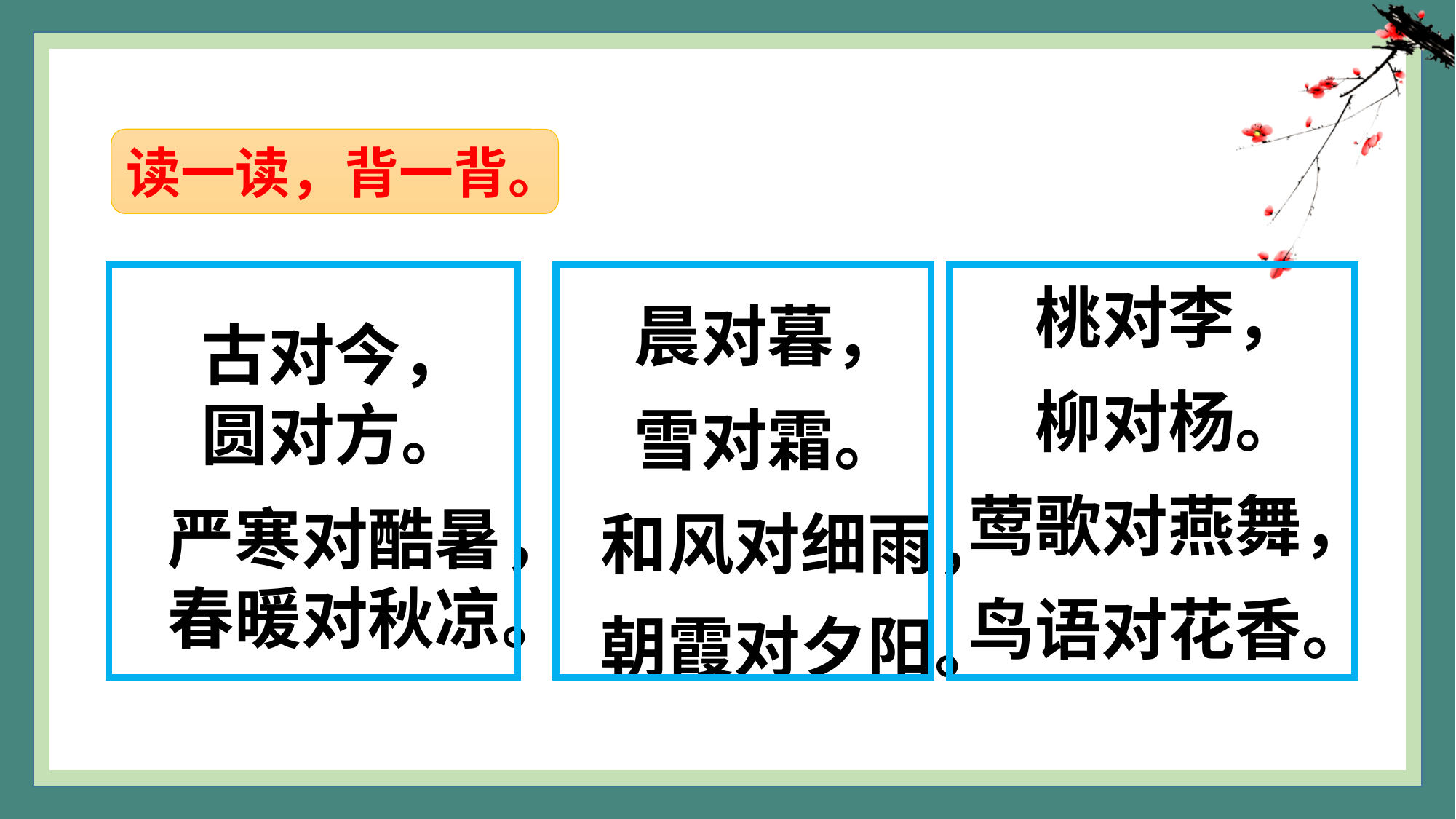

读一读，背一背。
桃对李，
柳对杨。
莺歌对燕舞，
鸟语对花香。
晨对暮，
雪对霜。
和风对细雨，
朝霞对夕阳。

古对今，
圆对方。
严寒对酷暑，
春暖对秋凉。